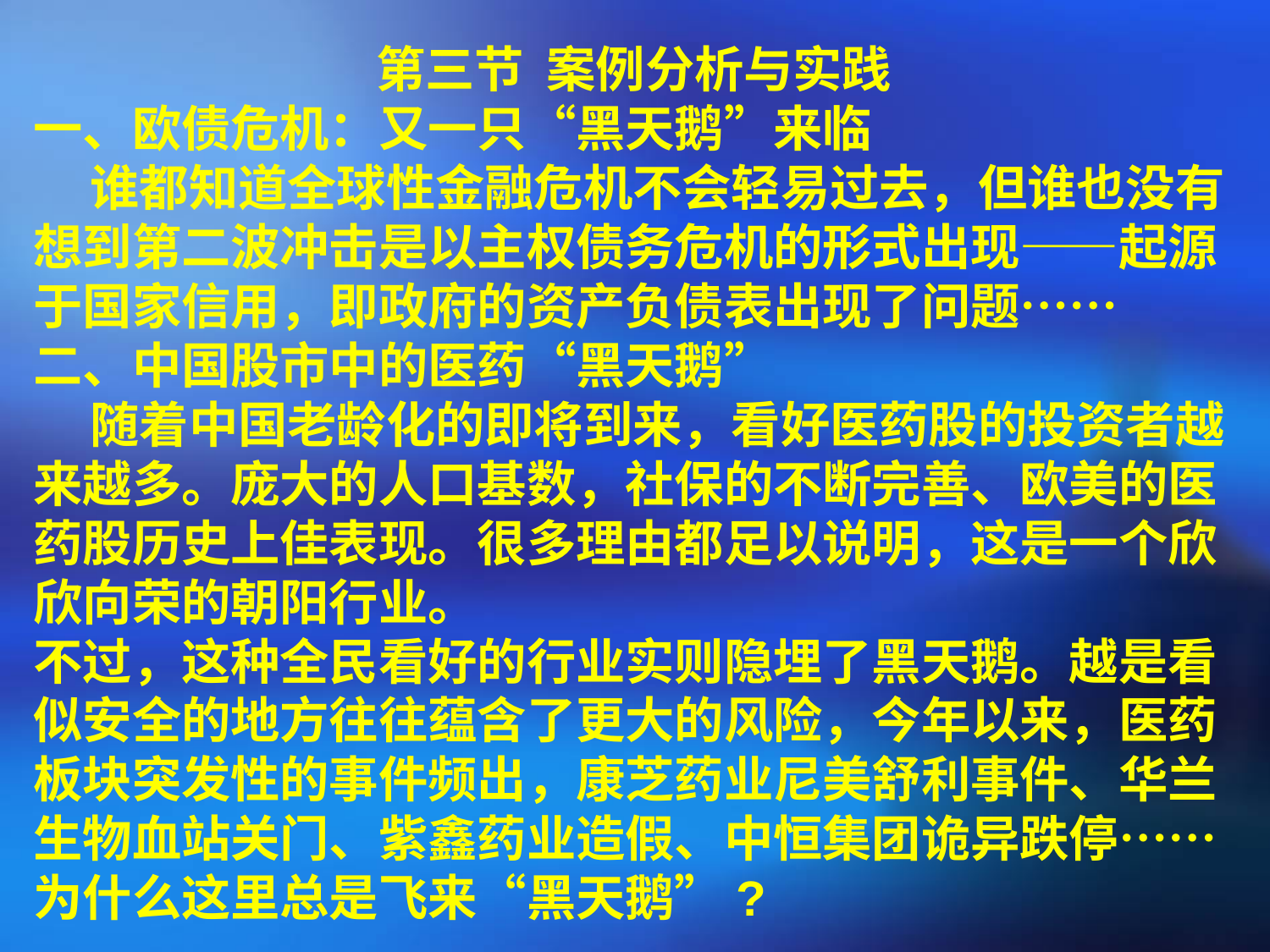

第三节  案例分析与实践
一、欧债危机：又一只“黑天鹅”来临
    谁都知道全球性金融危机不会轻易过去，但谁也没有想到第二波冲击是以主权债务危机的形式出现——起源于国家信用，即政府的资产负债表出现了问题……
二、中国股市中的医药“黑天鹅”
    随着中国老龄化的即将到来，看好医药股的投资者越来越多。庞大的人口基数，社保的不断完善、欧美的医药股历史上佳表现。很多理由都足以说明，这是一个欣欣向荣的朝阳行业。
不过，这种全民看好的行业实则隐埋了黑天鹅。越是看似安全的地方往往蕴含了更大的风险，今年以来，医药板块突发性的事件频出，康芝药业尼美舒利事件、华兰生物血站关门、紫鑫药业造假、中恒集团诡异跌停……为什么这里总是飞来“黑天鹅”?